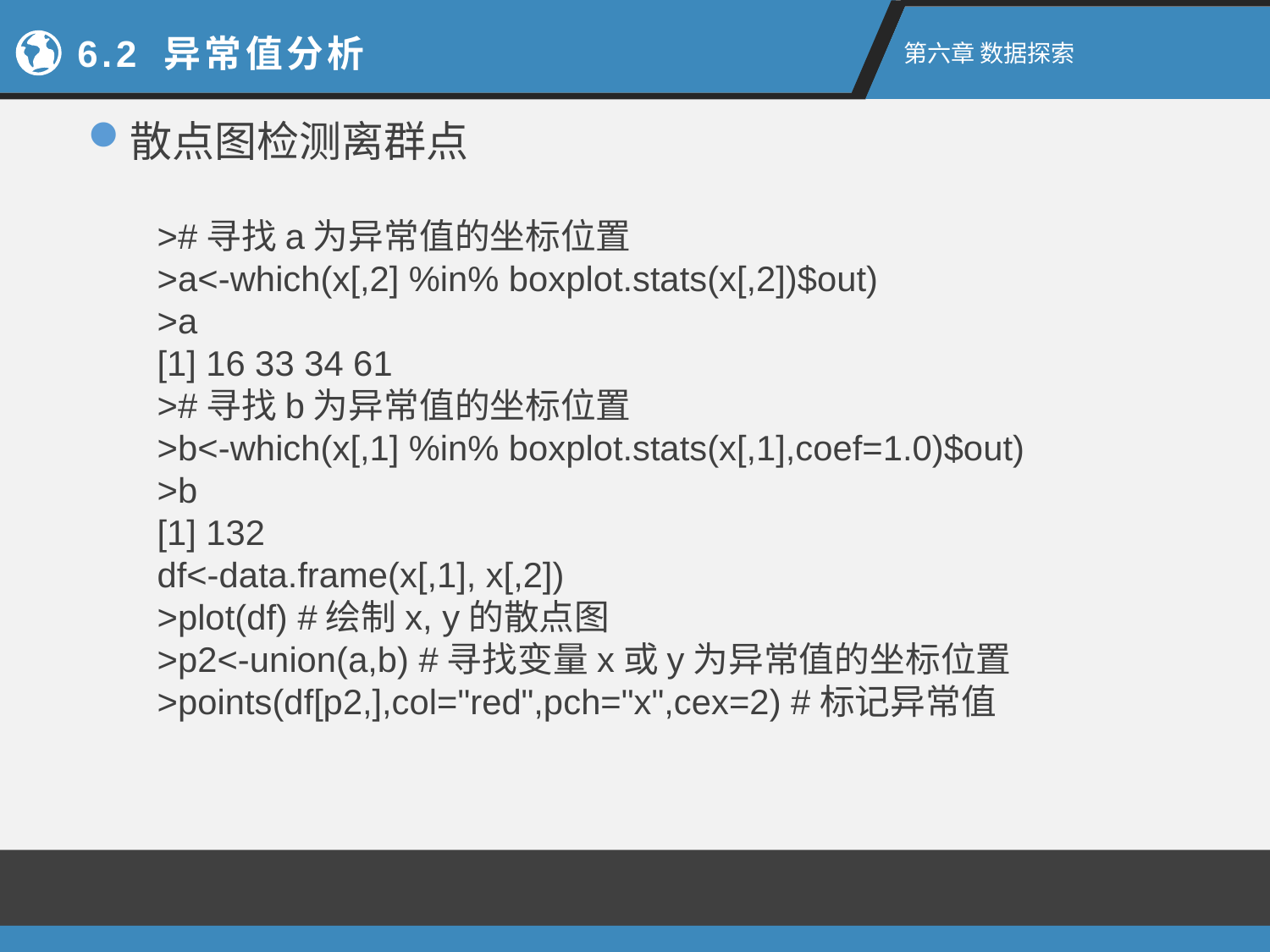

6.2 异常值分析

第六章 数据探索
散点图检测离群点
>#寻找a为异常值的坐标位置
>a<-which(x[,2] %in% boxplot.stats(x[,2])$out)
>a
[1] 16 33 34 61
>#寻找b为异常值的坐标位置
>b<-which(x[,1] %in% boxplot.stats(x[,1],coef=1.0)$out)
>b
[1] 132
df<-data.frame(x[,1], x[,2])
>plot(df) #绘制x, y的散点图
>p2<-union(a,b) #寻找变量x或y为异常值的坐标位置
>points(df[p2,],col="red",pch="x",cex=2) #标记异常值